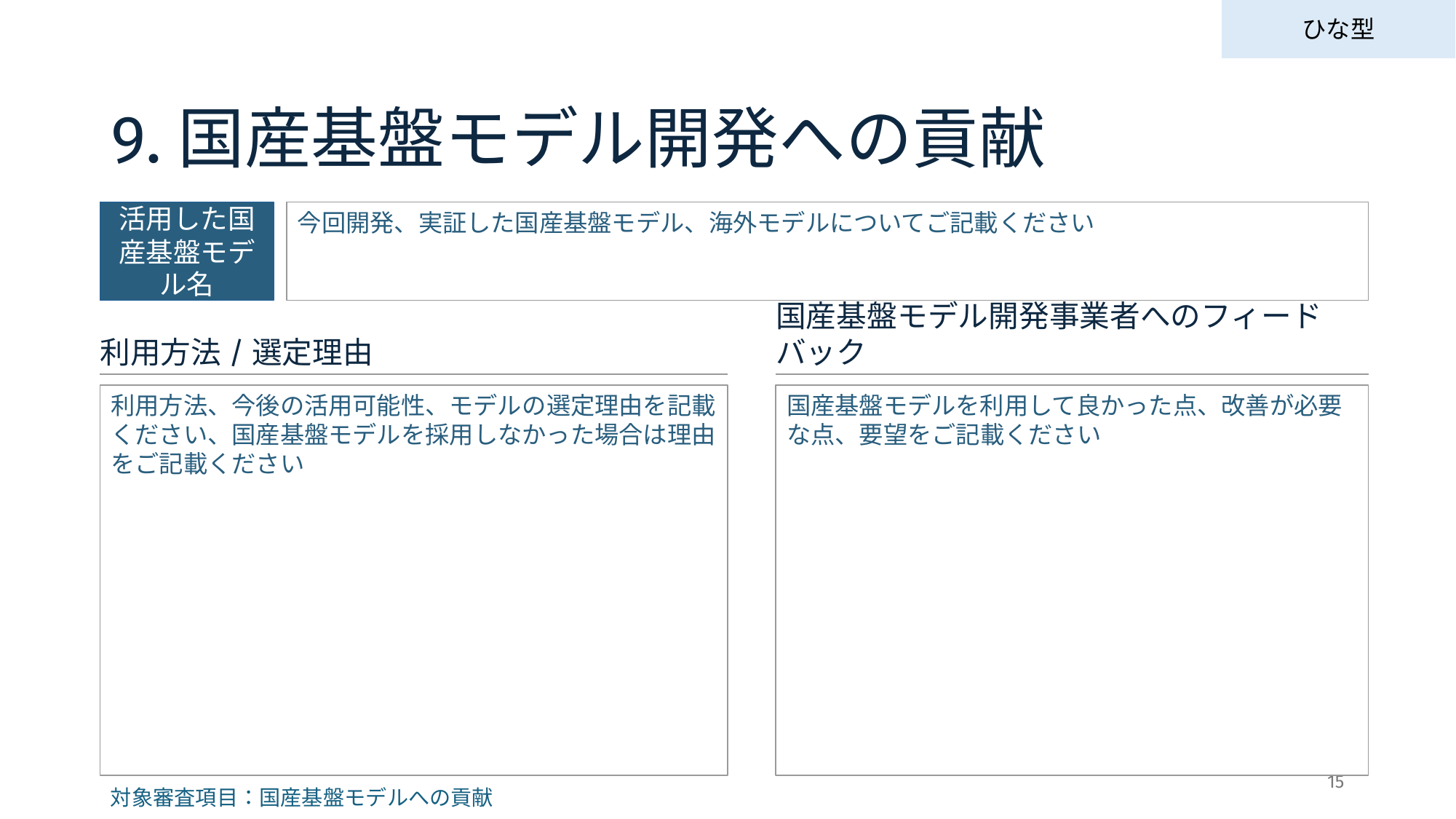

ひな型
9.国産基盤モデル開発への貢献
活用した国産基盤モデル名
今回開発、実証した国産基盤モデル、海外モデルについてご記載ください
国産基盤モデル開発事業者へのフィードバック
利用方法/選定理由
利用方法、今後の活用可能性、モデルの選定理由を記載ください、国産基盤モデルを採用しなかった場合は理由をご記載ください
国産基盤モデルを利用して良かった点、改善が必要な点、要望をご記載ください
対象審査項目：国産基盤モデルへの貢献